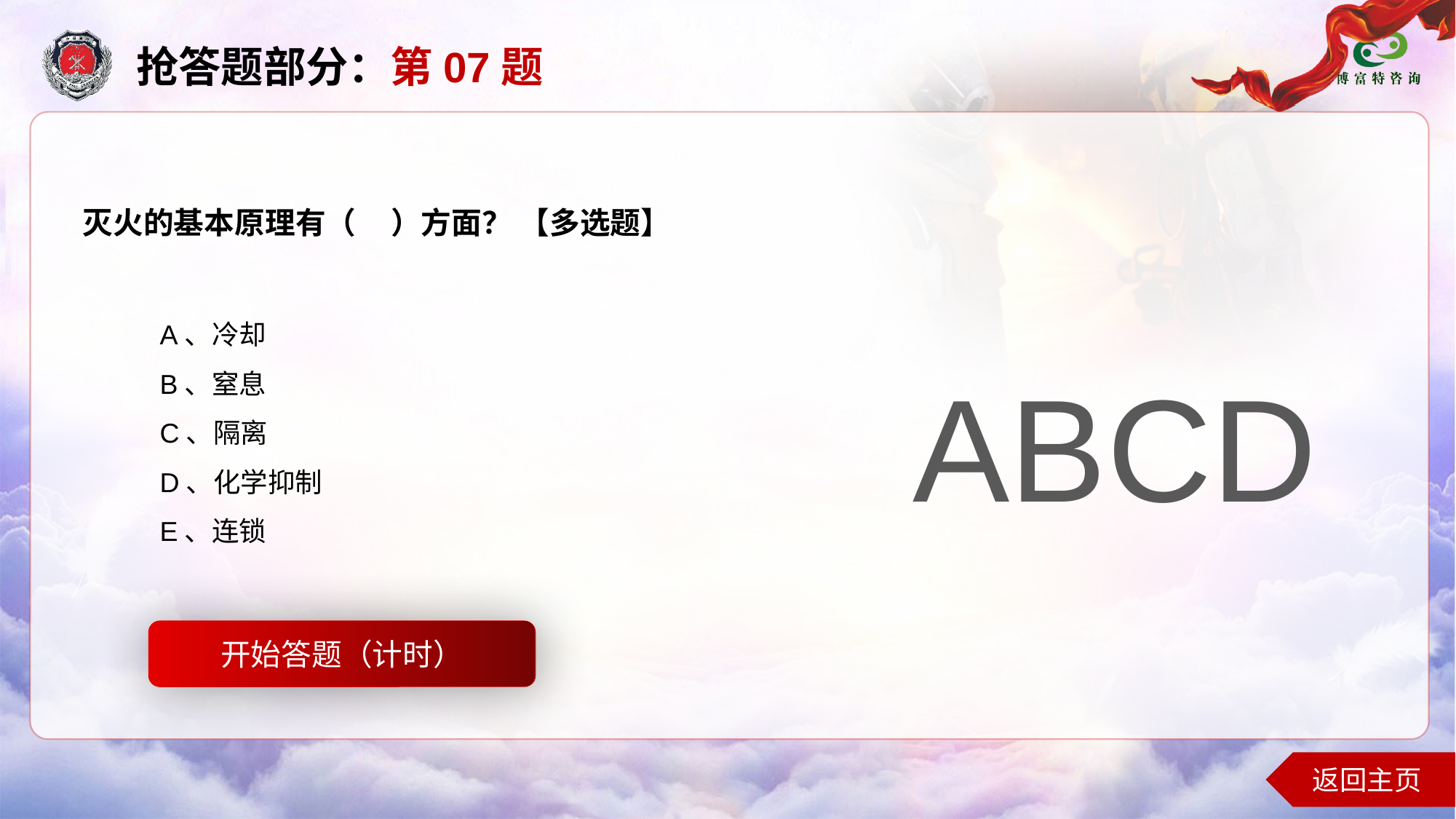

抢答题部分：第07题
灭火的基本原理有（     ）方面？ 【多选题】
A、冷却
B、窒息
C、隔离
D、化学抑制
E、连锁
ABCD
开始答题（计时）
开始答题
返回主页